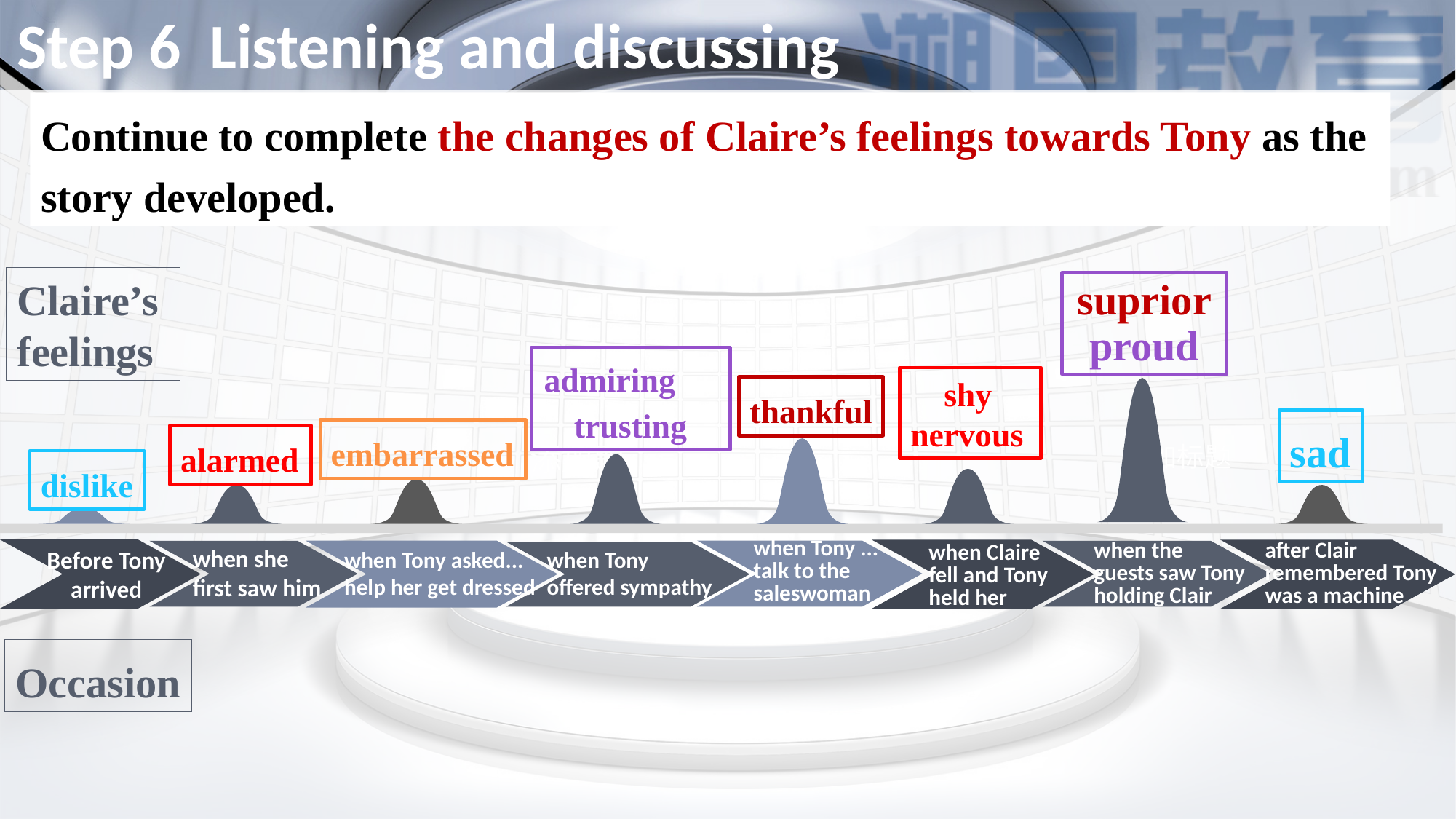

Step 6  Listening and discussing
Continue to complete the changes of Claire’s feelings towards Tony as the story developed.
Claire’s
feelings
suprior
proud
admiring      trusting
    shy
nervous
thankful

sad
embarrassed
alarmed
添加题

添加标题
dislike

when Tony ... talk to the saleswoman
when the
guests saw Tony holding Clair

after Clair remembered Tony was a machine
when Claire fell and Tony held her
when she first saw him

Before Tony arrived
when Tony asked...
help her get dressed

when Tony offered sympathy

Occasion